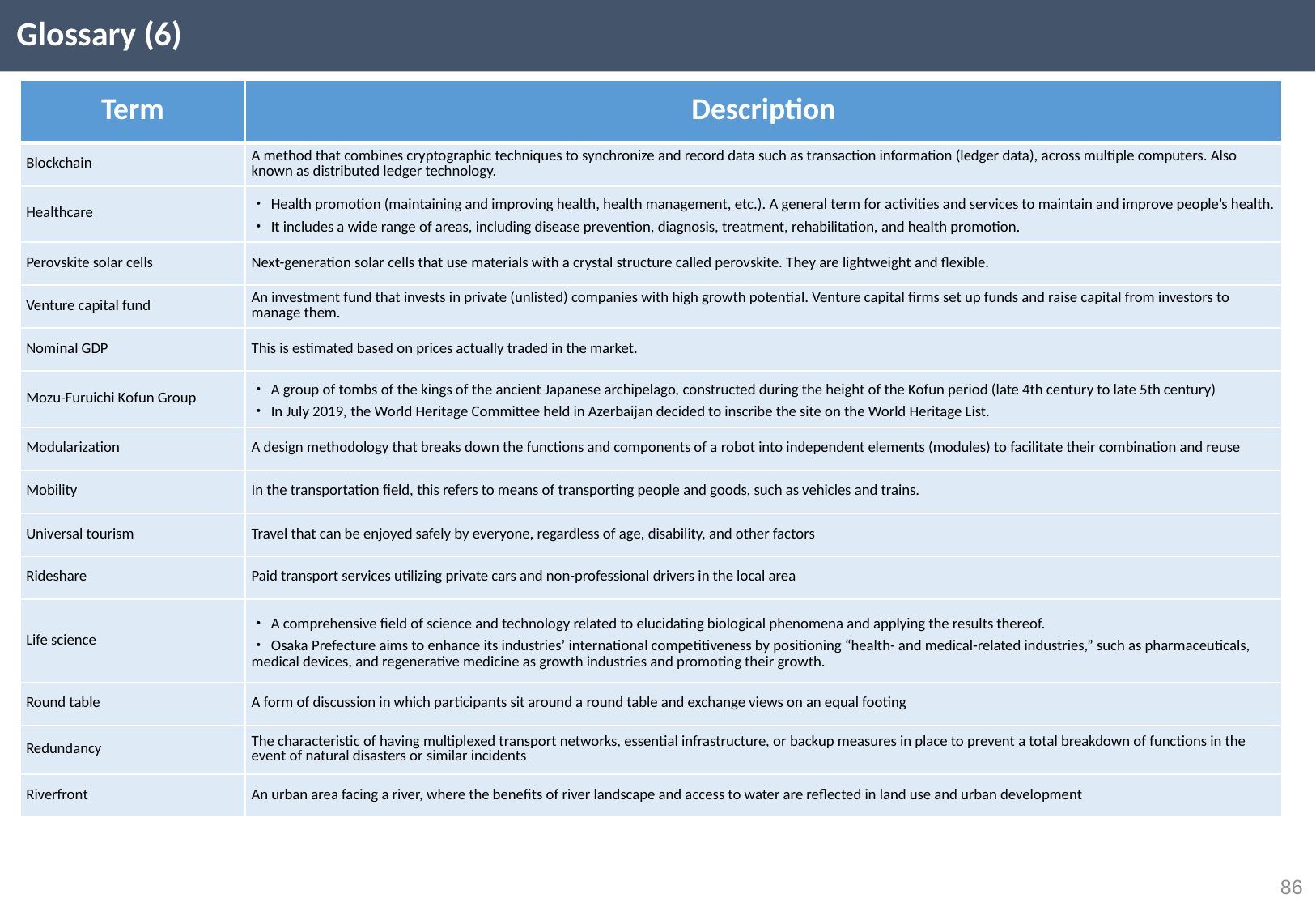

Glossary (6)
| Term | Description |
| --- | --- |
| Blockchain | A method that combines cryptographic techniques to synchronize and record data such as transaction information (ledger data), across multiple computers. Also known as distributed ledger technology. |
| Healthcare | ・Health promotion (maintaining and improving health, health management, etc.). A general term for activities and services to maintain and improve people’s health. ・It includes a wide range of areas, including disease prevention, diagnosis, treatment, rehabilitation, and health promotion. |
| Perovskite solar cells | Next-generation solar cells that use materials with a crystal structure called perovskite. They are lightweight and flexible. |
| Venture capital fund | An investment fund that invests in private (unlisted) companies with high growth potential. Venture capital firms set up funds and raise capital from investors to manage them. |
| Nominal GDP | This is estimated based on prices actually traded in the market. |
| Mozu-Furuichi Kofun Group | ・A group of tombs of the kings of the ancient Japanese archipelago, constructed during the height of the Kofun period (late 4th century to late 5th century) ・In July 2019, the World Heritage Committee held in Azerbaijan decided to inscribe the site on the World Heritage List. |
| Modularization | A design methodology that breaks down the functions and components of a robot into independent elements (modules) to facilitate their combination and reuse |
| Mobility | In the transportation field, this refers to means of transporting people and goods, such as vehicles and trains. |
| Universal tourism | Travel that can be enjoyed safely by everyone, regardless of age, disability, and other factors |
| Rideshare | Paid transport services utilizing private cars and non-professional drivers in the local area |
| Life science | ・A comprehensive field of science and technology related to elucidating biological phenomena and applying the results thereof. ・Osaka Prefecture aims to enhance its industries’ international competitiveness by positioning “health- and medical-related industries,” such as pharmaceuticals, medical devices, and regenerative medicine as growth industries and promoting their growth. |
| Round table | A form of discussion in which participants sit around a round table and exchange views on an equal footing |
| Redundancy | The characteristic of having multiplexed transport networks, essential infrastructure, or backup measures in place to prevent a total breakdown of functions in the event of natural disasters or similar incidents |
| Riverfront | An urban area facing a river, where the benefits of river landscape and access to water are reflected in land use and urban development |
86